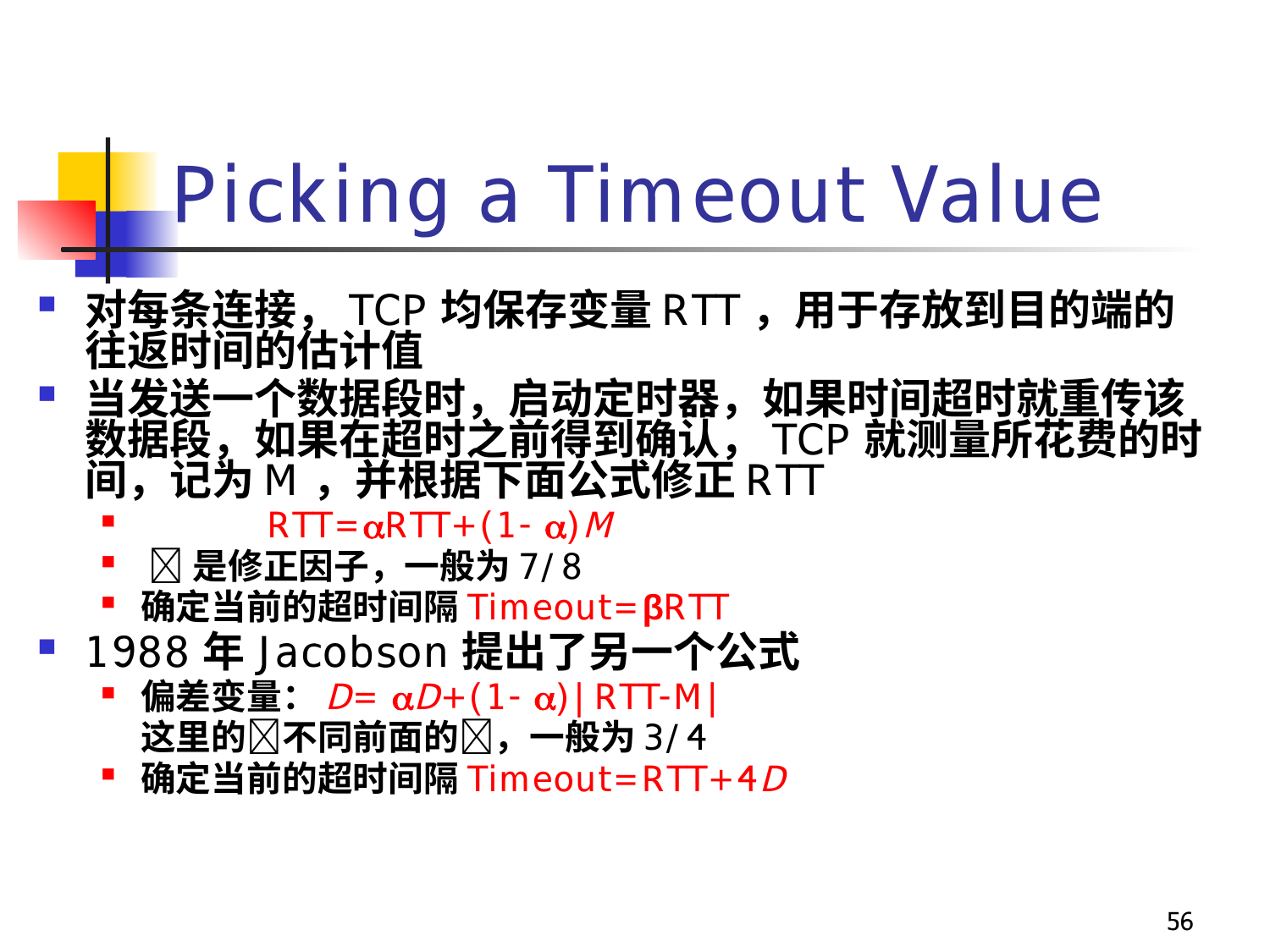

# Picking a Timeout Value
对每条连接，TCP均保存变量RTT，用于存放到目的端的往返时间的估计值
当发送一个数据段时，启动定时器，如果时间超时就重传该数据段，如果在超时之前得到确认，TCP就测量所花费的时间，记为M，并根据下面公式修正RTT
	RTT=αRTT+(1- α)M
 α是修正因子，一般为7/8
确定当前的超时间隔Timeout=βRTT
1988年Jacobson提出了另一个公式
偏差变量：D= αD+(1- α)|RTT-M|
	这里的α不同前面的α，一般为3/4
确定当前的超时间隔Timeout=RTT+4D
56